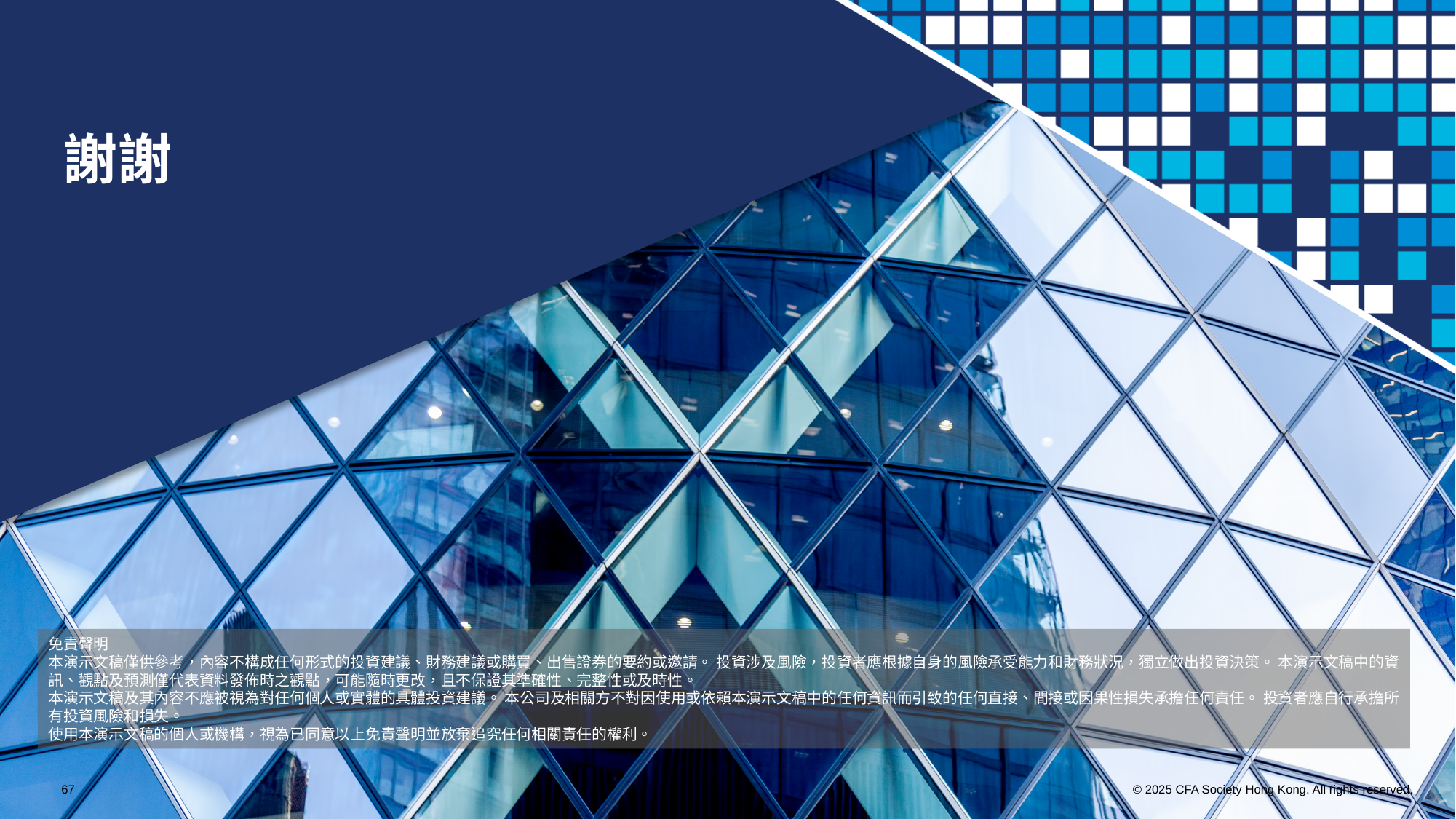

謝謝
免責聲明
本演示文稿僅供參考，內容不構成任何形式的投資建議、財務建議或購買、出售證券的要約或邀請。 投資涉及風險，投資者應根據自身的風險承受能力和財務狀況，獨立做出投資決策。 本演示文稿中的資訊、觀點及預測僅代表資料發佈時之觀點，可能隨時更改，且不保證其準確性、完整性或及時性。
本演示文稿及其內容不應被視為對任何個人或實體的具體投資建議。 本公司及相關方不對因使用或依賴本演示文稿中的任何資訊而引致的任何直接、間接或因果性損失承擔任何責任。 投資者應自行承擔所有投資風險和損失。
使用本演示文稿的個人或機構，視為已同意以上免責聲明並放棄追究任何相關責任的權利。
67
© 2025 CFA Society Hong Kong. All rights reserved.